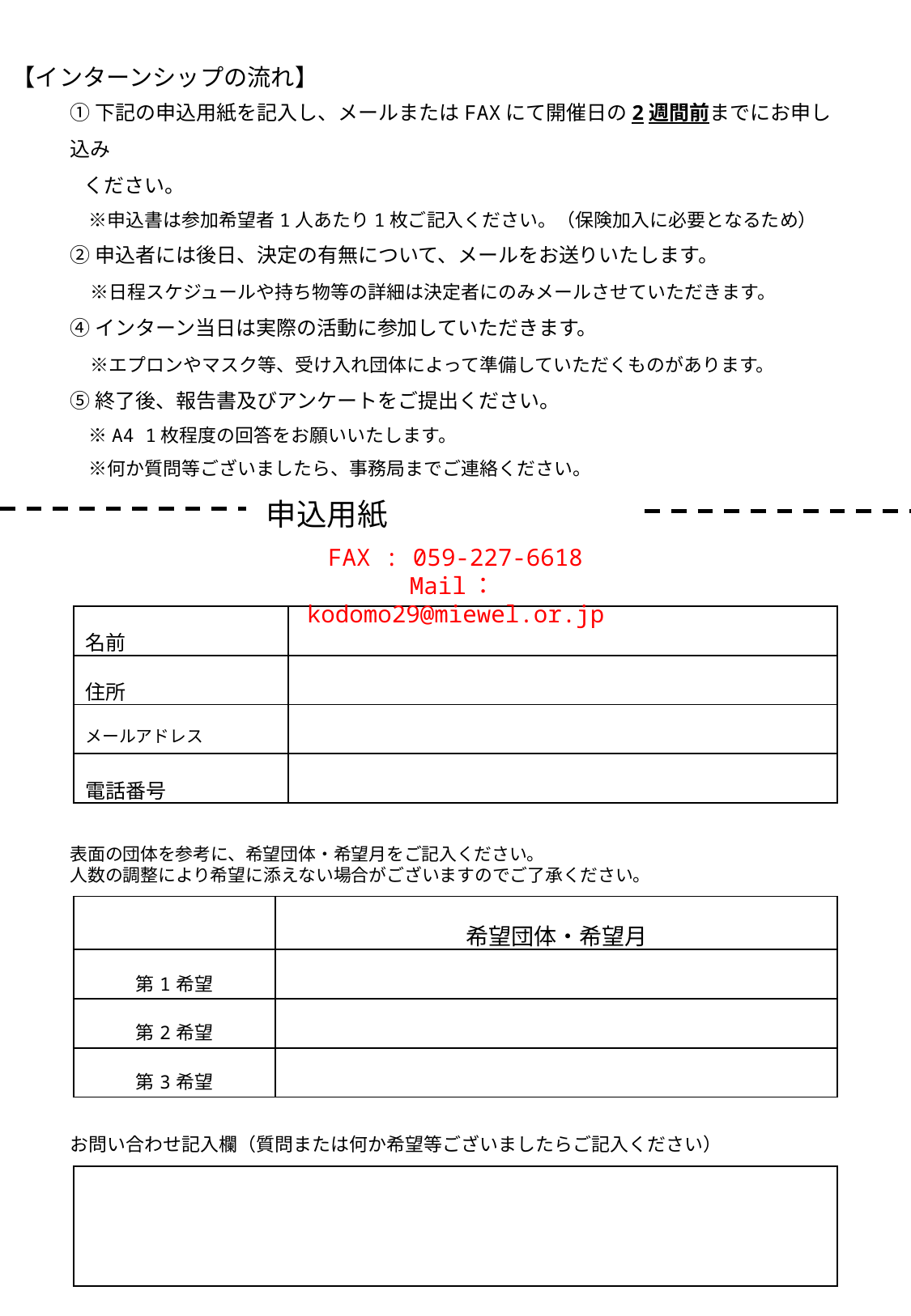

【インターンシップの流れ】
①下記の申込用紙を記入し、メールまたはFAXにて開催日の2週間前までにお申し込み
  ください。
　※申込書は参加希望者1人あたり1枚ご記入ください。（保険加入に必要となるため）
②申込者には後日、決定の有無について、メールをお送りいたします。
　※日程スケジュールや持ち物等の詳細は決定者にのみメールさせていただきます。
④インターン当日は実際の活動に参加していただきます。
　※エプロンやマスク等、受け入れ団体によって準備していただくものがあります。
⑤終了後、報告書及びアンケートをご提出ください。
　※A4 1枚程度の回答をお願いいたします。
　※何か質問等ございましたら、事務局までご連絡ください。

申込用紙
FAX : 059-227-6618
Mail：kodomo29@miewel.or.jp
| 名前 |  |
| --- | --- |
| 住所 |  |
| メールアドレス |  |
| 電話番号 |  |
表面の団体を参考に、希望団体・希望月をご記入ください。
人数の調整により希望に添えない場合がございますのでご了承ください。
|  | 希望団体・希望月 |
| --- | --- |
| 第1希望 |  |
| 第2希望 |  |
| 第3希望 |  |
お問い合わせ記入欄（質問または何か希望等ございましたらご記入ください）
|  |
| --- |